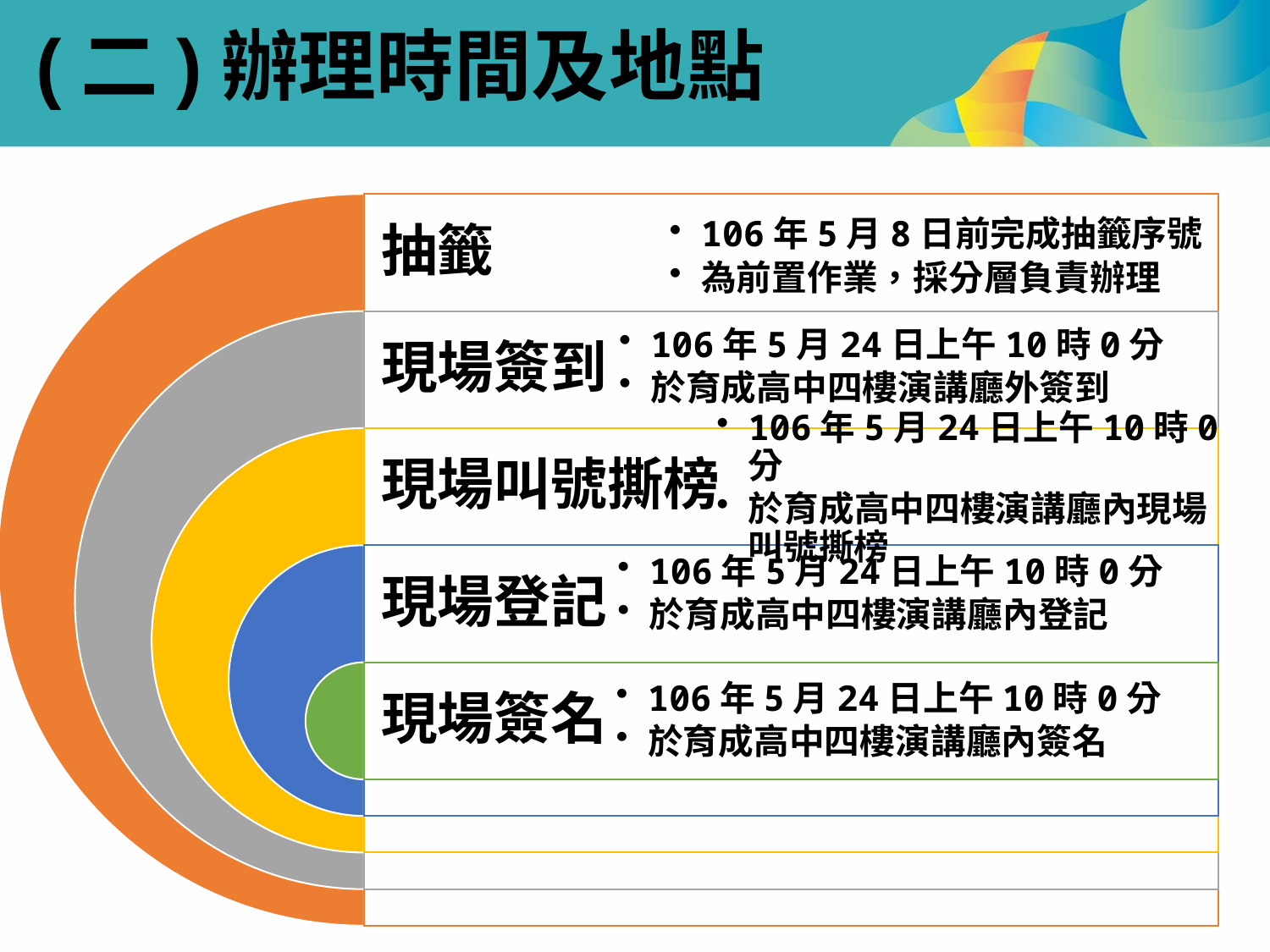

(二)辦理時間及地點
抽籤
現場簽到
現場叫號撕榜
現場登記
現場簽名
106年5月8日前完成抽籤序號
為前置作業，採分層負責辦理

106年5月24日上午10時0分
於育成高中四樓演講廳外簽到

106年5月24日上午10時0分
於育成高中四樓演講廳內現場叫號撕榜

106年5月24日上午10時0分
於育成高中四樓演講廳內登記

106年5月24日上午10時0分
於育成高中四樓演講廳內簽名